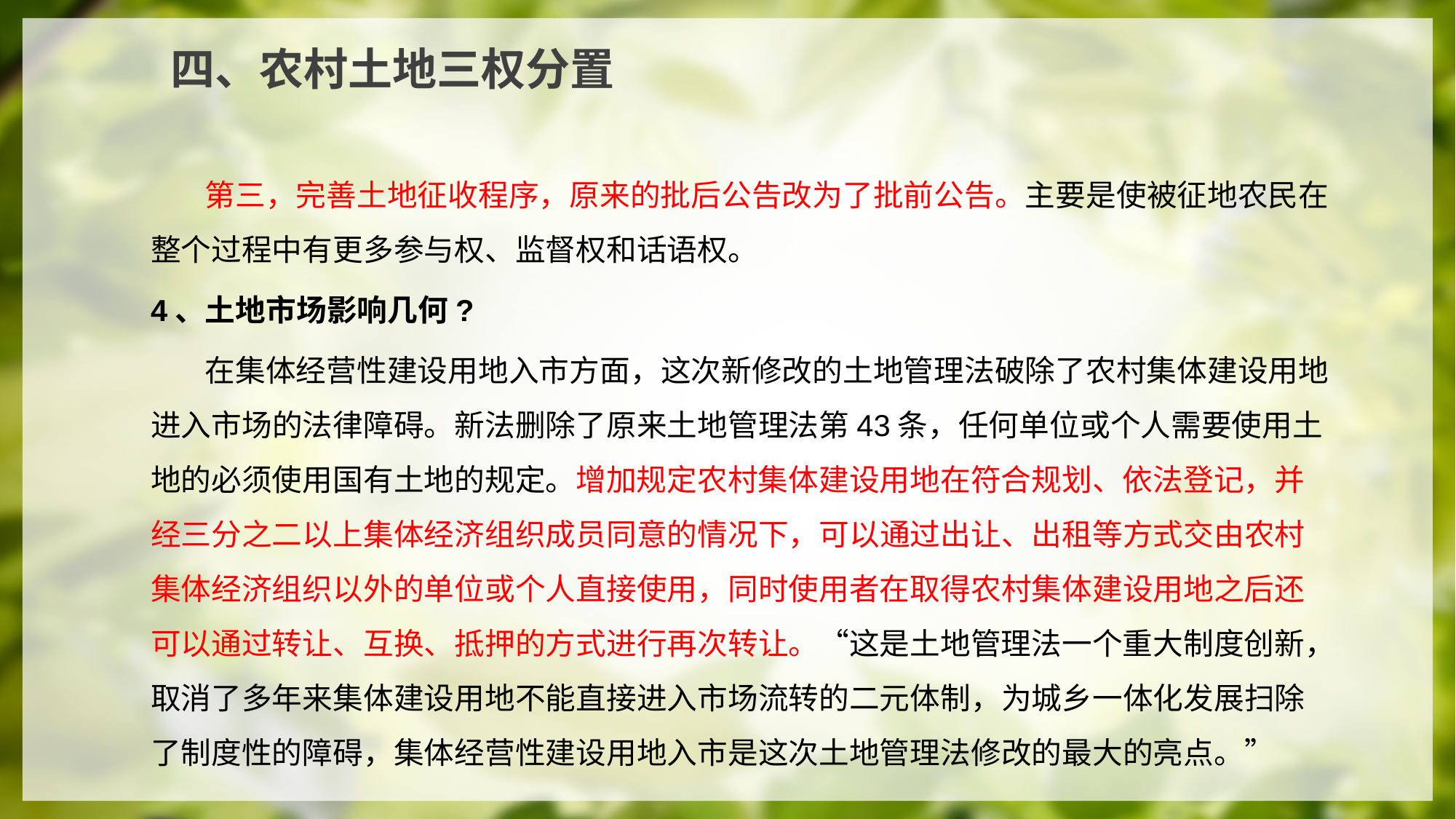

四、农村土地三权分置
       第三，完善土地征收程序，原来的批后公告改为了批前公告。主要是使被征地农民在整个过程中有更多参与权、监督权和话语权。
4、土地市场影响几何?
       在集体经营性建设用地入市方面，这次新修改的土地管理法破除了农村集体建设用地进入市场的法律障碍。新法删除了原来土地管理法第43条，任何单位或个人需要使用土地的必须使用国有土地的规定。增加规定农村集体建设用地在符合规划、依法登记，并经三分之二以上集体经济组织成员同意的情况下，可以通过出让、出租等方式交由农村集体经济组织以外的单位或个人直接使用，同时使用者在取得农村集体建设用地之后还可以通过转让、互换、抵押的方式进行再次转让。“这是土地管理法一个重大制度创新，取消了多年来集体建设用地不能直接进入市场流转的二元体制，为城乡一体化发展扫除了制度性的障碍，集体经营性建设用地入市是这次土地管理法修改的最大的亮点。”